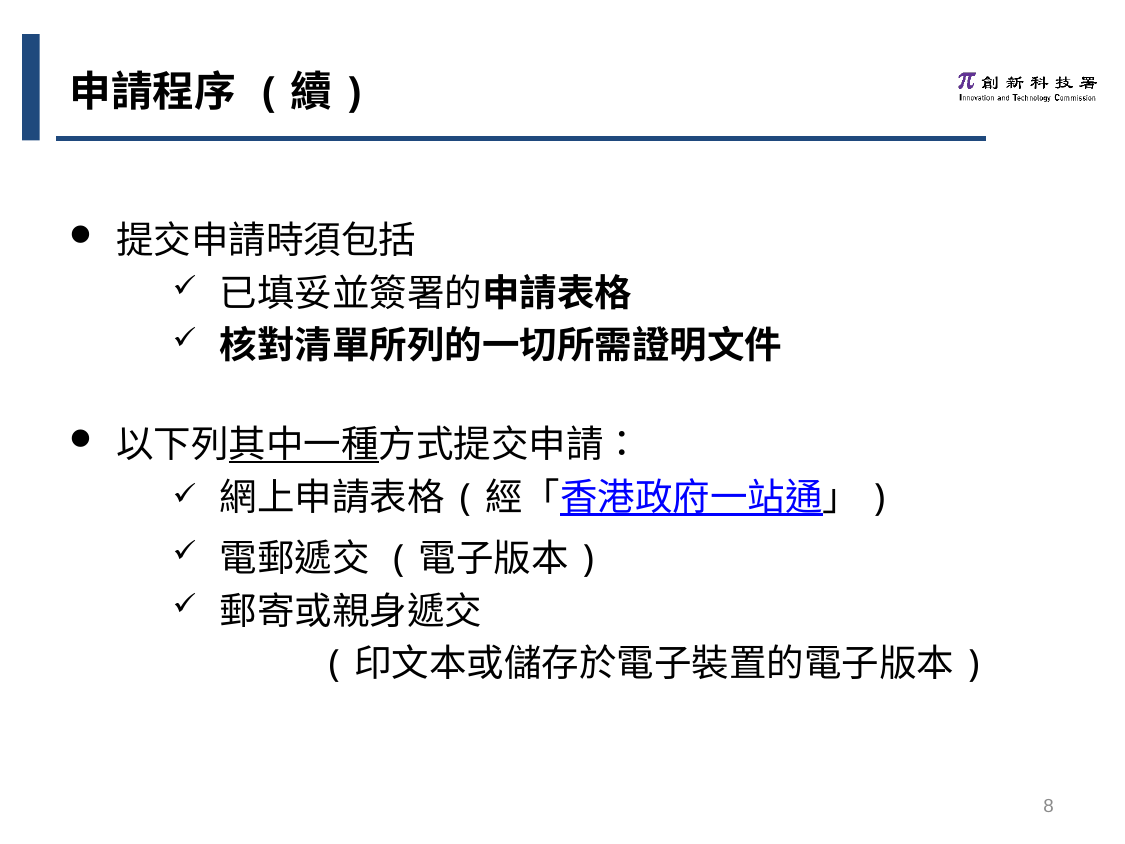

申請程序 (續)

提交申請時須包括
已填妥並簽署的申請表格
核對清單所列的一切所需證明文件

以下列其中一種方式提交申請：
網上申請表格(經「香港政府一站通」)
電郵遞交 (電子版本)
郵寄或親身遞交
	(印文本或儲存於電子裝置的電子版本)

8